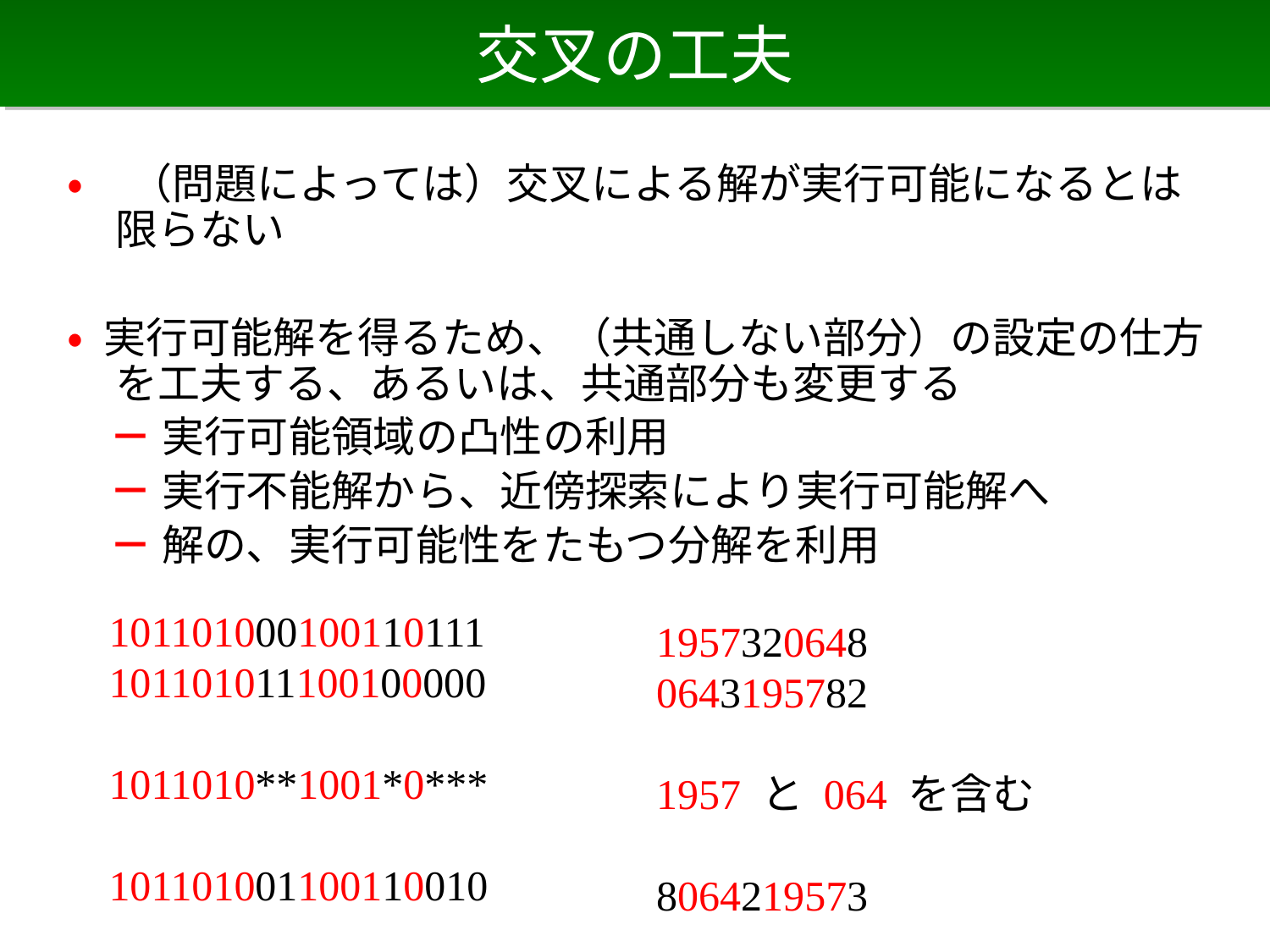

# 交叉の工夫
• （問題によっては）交叉による解が実行可能になるとは限らない

• 実行可能解を得るため、（共通しない部分）の設定の仕方を工夫する、あるいは、共通部分も変更する
　－ 実行可能領域の凸性の利用
　－ 実行不能解から、近傍探索により実行可能解へ
　－ 解の、実行可能性をたもつ分解を利用

101101000100110111
101101011100100000

1011010**1001*0***

101101001100110010

1957320648
0643195782

1957 と 064 を含む

8064219573